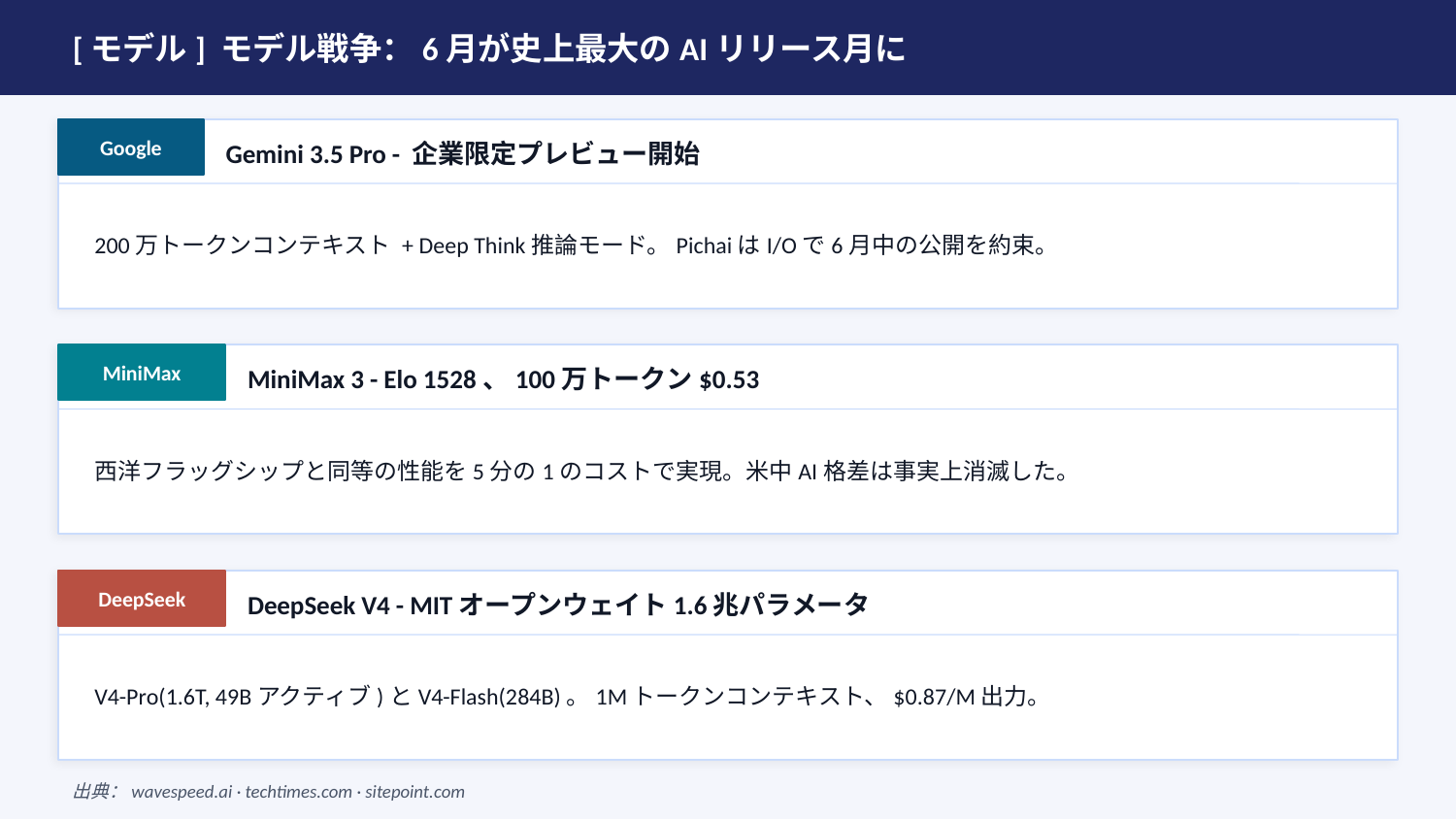

[モデル] モデル戦争：6月が史上最大のAIリリース月に

Google
Gemini 3.5 Pro - 企業限定プレビュー開始

200万トークンコンテキスト + Deep Think推論モード。PichaiはI/Oで6月中の公開を約束。

MiniMax
MiniMax 3 - Elo 1528、100万トークン$0.53

西洋フラッグシップと同等の性能を5分の1のコストで実現。米中AI格差は事実上消滅した。

DeepSeek
DeepSeek V4 - MITオープンウェイト1.6兆パラメータ

V4-Pro(1.6T, 49Bアクティブ)とV4-Flash(284B)。1Mトークンコンテキスト、$0.87/M出力。
出典：wavespeed.ai · techtimes.com · sitepoint.com